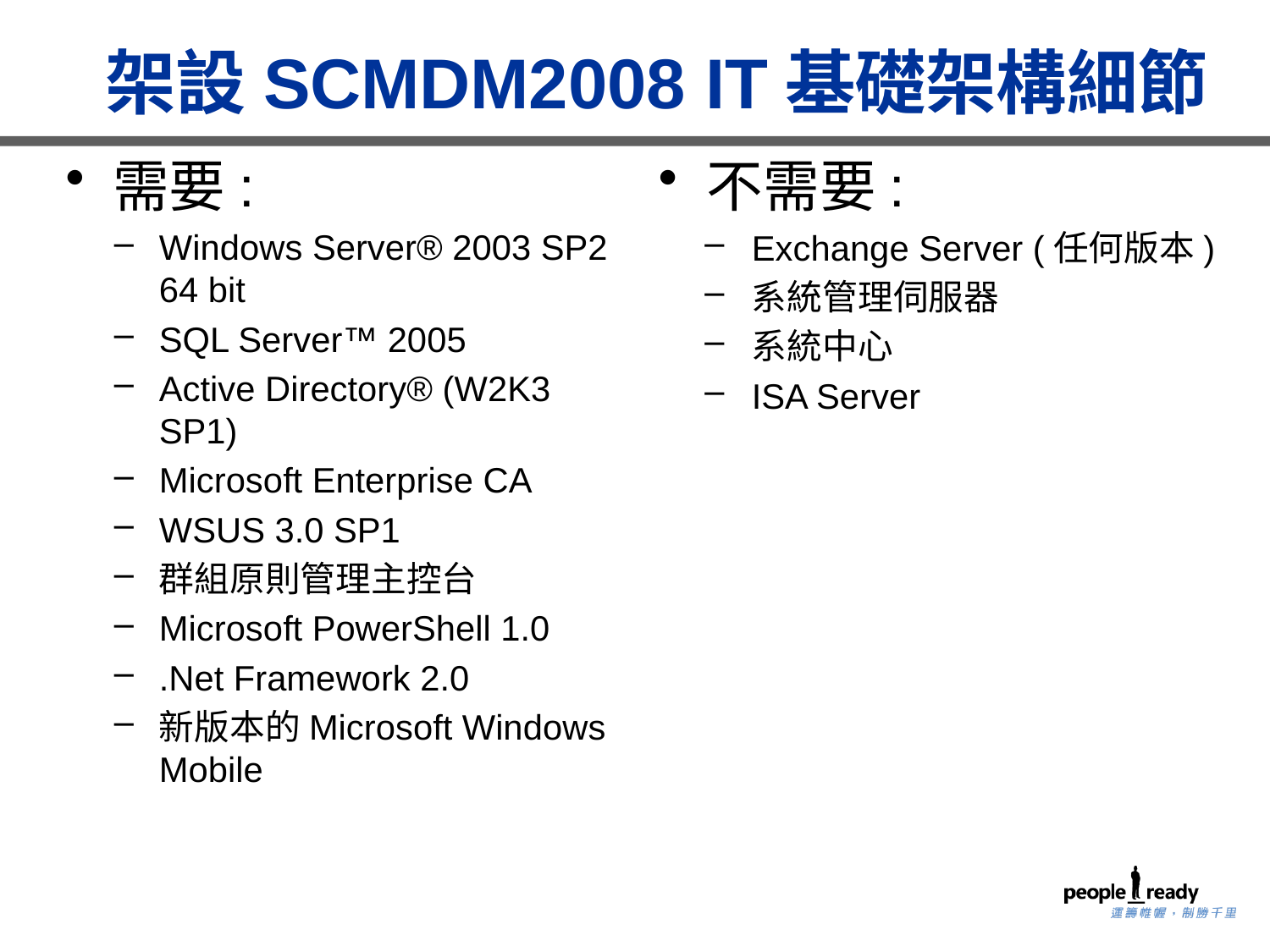

架設SCMDM2008 IT基礎架構細節
需要:
Windows Server® 2003 SP2 64 bit
SQL Server™ 2005
Active Directory® (W2K3 SP1)
Microsoft Enterprise CA
WSUS 3.0 SP1
群組原則管理主控台
Microsoft PowerShell 1.0
.Net Framework 2.0
新版本的Microsoft Windows Mobile
不需要:
Exchange Server (任何版本)
系統管理伺服器
系統中心
ISA Server